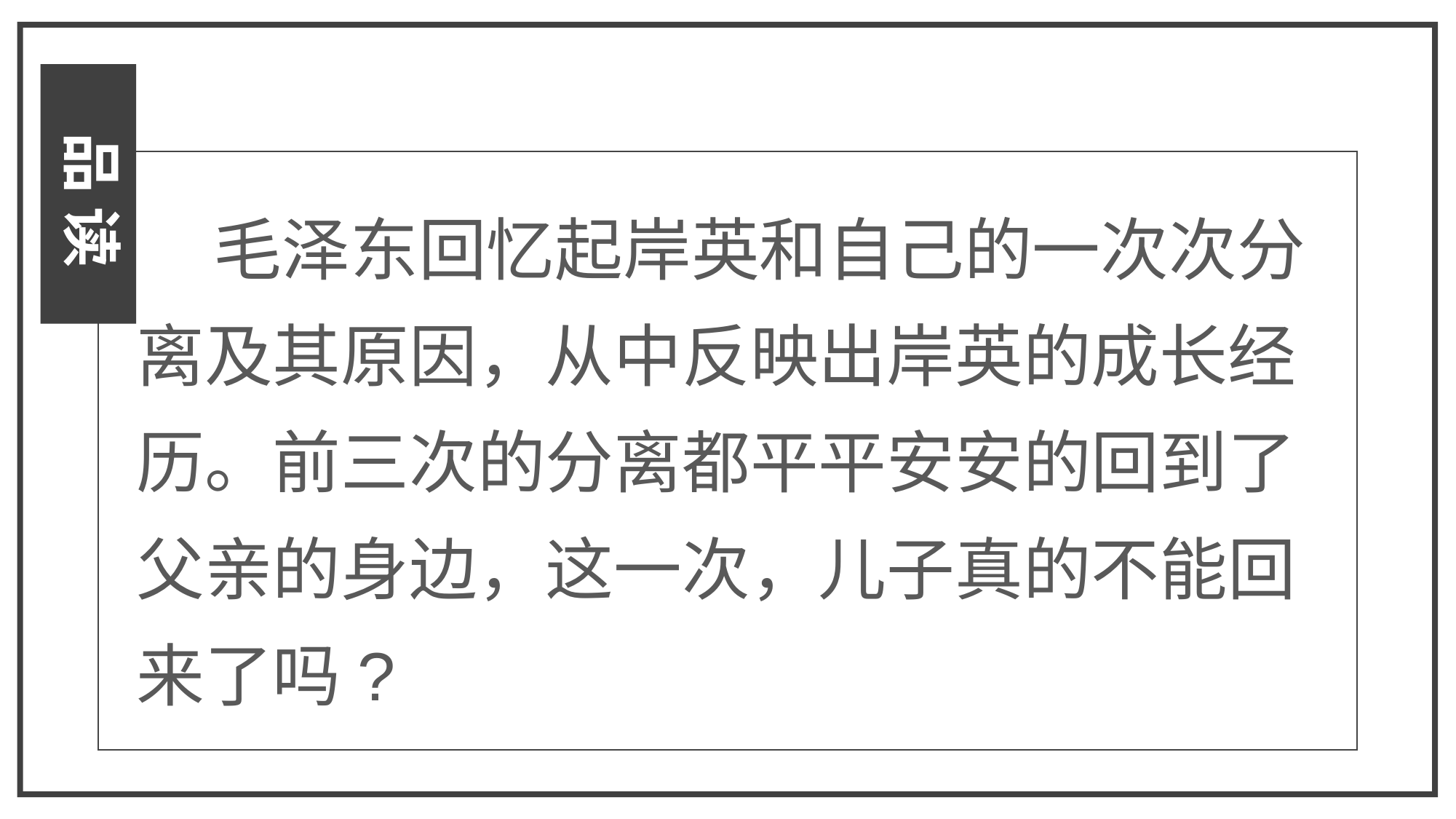

品 读

    毛泽东回忆起岸英和自己的一次次分离及其原因，从中反映出岸英的成长经历。前三次的分离都平平安安的回到了父亲的身边，这一次，儿子真的不能回来了吗?
点击在此输入标题文字